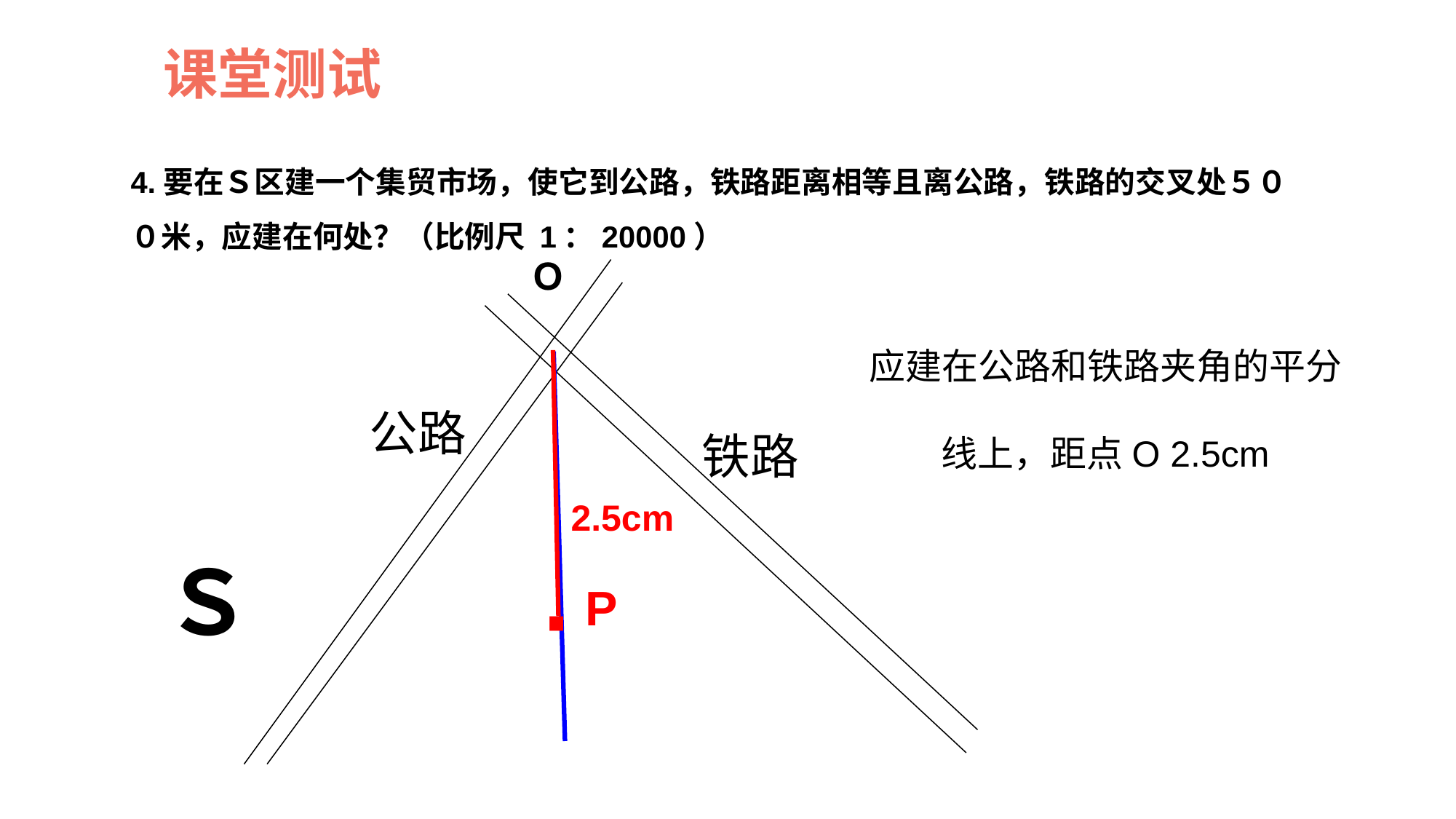

课堂测试
4.要在Ｓ区建一个集贸市场，使它到公路，铁路距离相等且离公路，铁路的交叉处５００米，应建在何处？（比例尺 1：20000）
Ｏ

应建在公路和铁路夹角的平分线上，距点O 2.5cm

公路
铁路
2.5cm
Ｓ
·
P